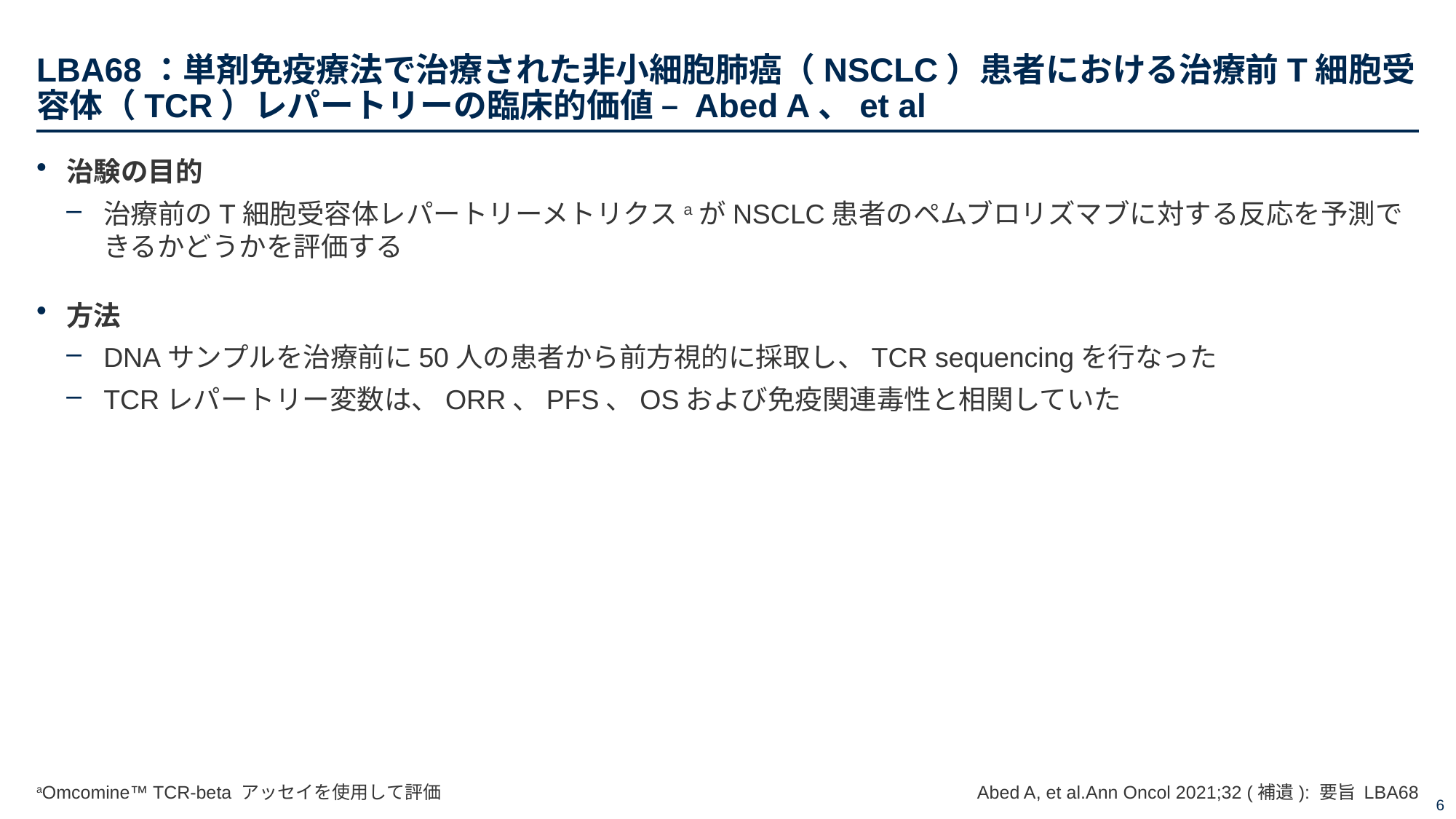

# LBA68：単剤免疫療法で治療された非小細胞肺癌（NSCLC）患者における治療前T細胞受容体（TCR）レパートリーの臨床的価値 – Abed A、et al
治験の目的
治療前のT細胞受容体レパートリーメトリクスaがNSCLC患者のペムブロリズマブに対する反応を予測できるかどうかを評価する
方法
DNAサンプルを治療前に50人の患者から前方視的に採取し、TCR sequencingを行なった
TCRレパートリー変数は、ORR、PFS、OSおよび免疫関連毒性と相関していた
aOmcomine™ TCR-beta アッセイを使用して評価
Abed A, et al.Ann Oncol 2021;32 (補遺): 要旨 LBA68